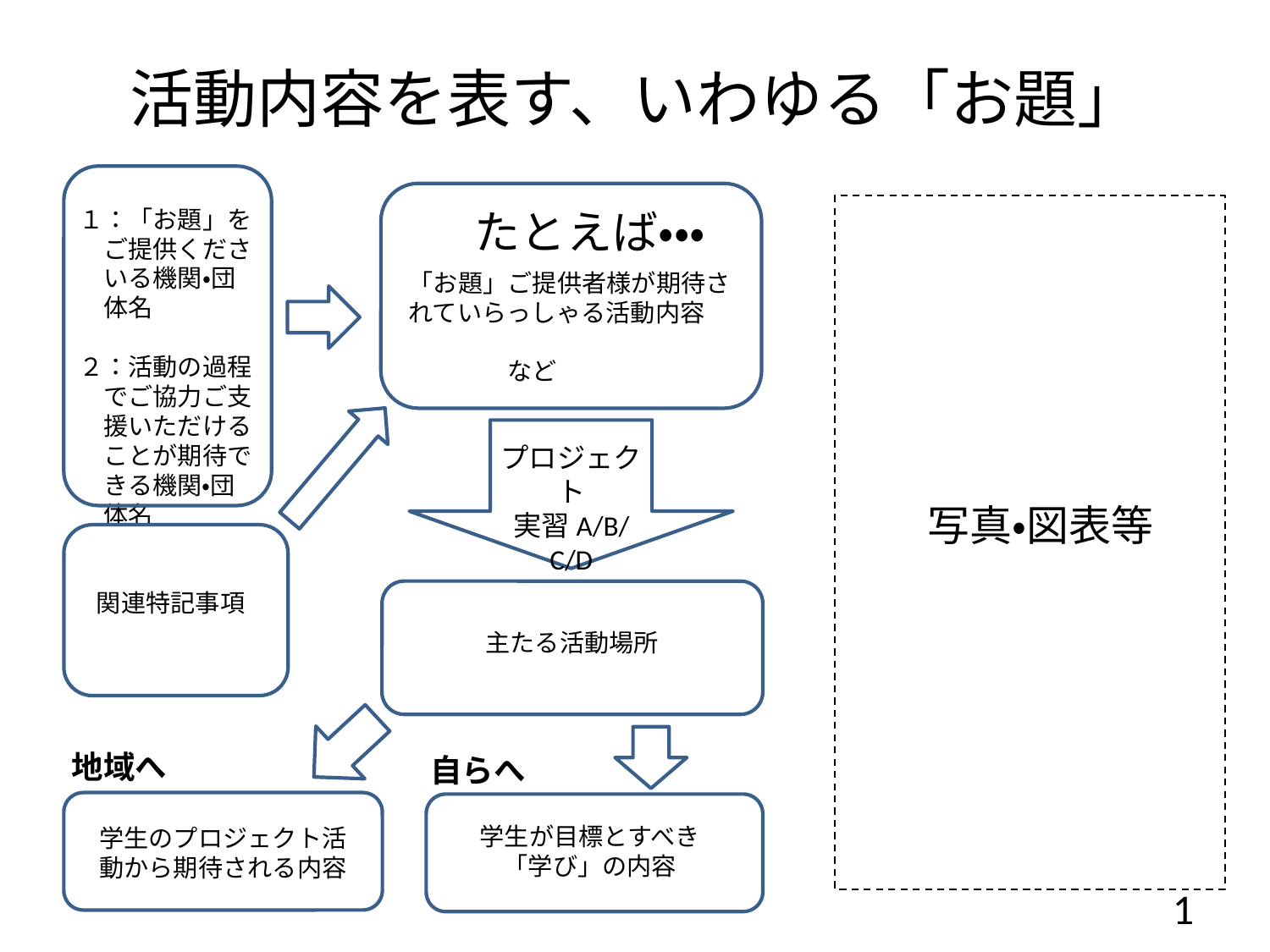

活動内容を表す、いわゆる「お題」

１：「お題」をご提供くださいる機関・団体名

２：活動の過程でご協力ご支援いただけることが期待できる機関・団体名
 たとえば・・・

「お題」ご提供者様が期待されていらっしゃる活動内容
　　　　　　　　　　　　　　　　　など

プロジェクト
実習A/B/C/D

写真・図表等

関連特記事項

主たる活動場所

地域へ
自らへ

学生が目標とすべき「学び」の内容
学生のプロジェクト活動から期待される内容
1